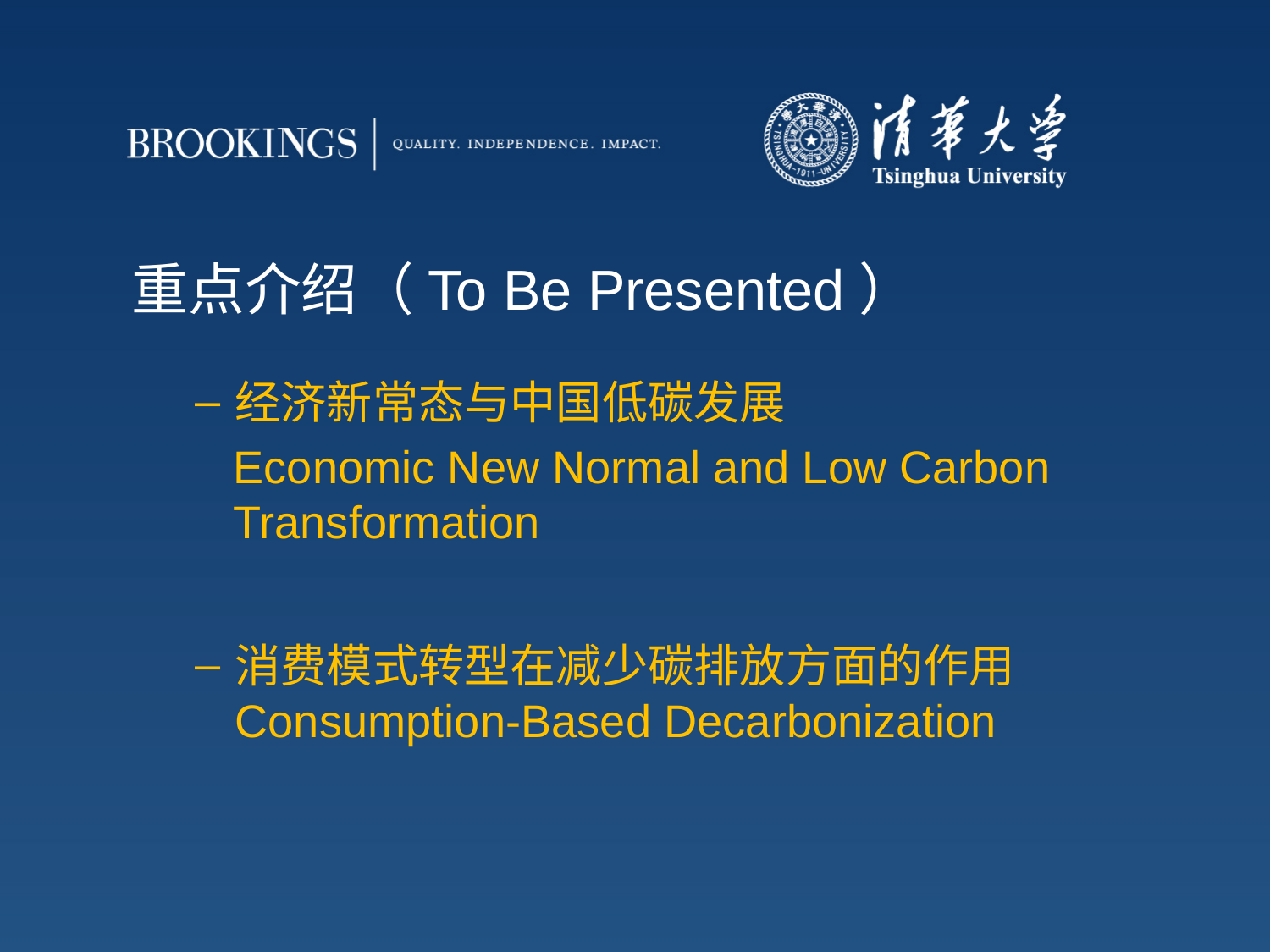

# 重点介绍（To Be Presented）

经济新常态与中国低碳发展
   Economic New Normal and Low Carbon
   Transformation

消费模式转型在减少碳排放方面的作用Consumption-Based Decarbonization